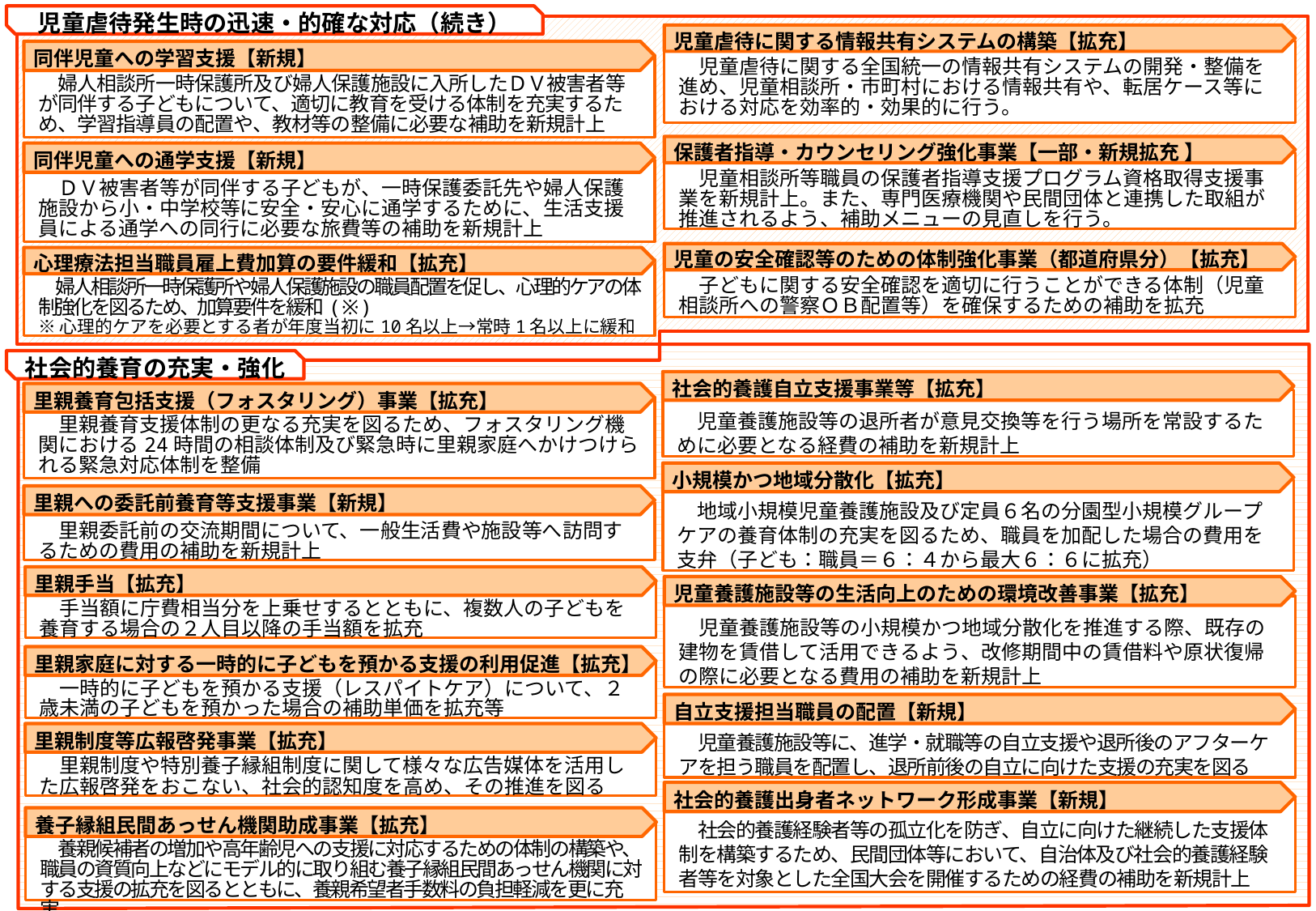

児童虐待発生時の迅速・的確な対応（続き）

児童虐待に関する情報共有システムの構築【拡充】
同伴児童への学習支援【新規】
　児童虐待に関する全国統一の情報共有システムの開発・整備を進め、児童相談所・市町村における情報共有や、転居ケース等における対応を効率的・効果的に行う。

　婦人相談所一時保護所及び婦人保護施設に入所したＤＶ被害者等が同伴する子どもについて、適切に教育を受ける体制を充実するため、学習指導員の配置や、教材等の整備に必要な補助を新規計上
保護者指導・カウンセリング強化事業【一部・新規拡充 】
同伴児童への通学支援【新規】
　児童相談所等職員の保護者指導支援プログラム資格取得支援事業を新規計上。また、専門医療機関や民間団体と連携した取組が推進されるよう、補助メニューの見直しを行う。
　ＤＶ被害者等が同伴する子どもが、一時保護委託先や婦人保護施設から小・中学校等に安全・安心に通学するために、生活支援員による通学への同行に必要な旅費等の補助を新規計上
児童の安全確認等のための体制強化事業（都道府県分）【拡充】
心理療法担当職員雇上費加算の要件緩和【拡充】
心理療法担当職員雇上費加算の要件緩和【拡充】
　婦人相談所一時保護所や婦人保護施設の職員配置を促し、心理的ケアの体制強化を図るため、加算要件を緩和(※)
※心理的ケアを必要とする者が年度当初に10名以上→常時1名以上に緩和
　子どもに関する安全確認を適切に行うことができる体制（児童相談所への警察ＯＢ配置等）を確保するための補助を拡充

社会的養育の充実・強化
社会的養護自立支援事業等【拡充】
里親養育包括支援（フォスタリング）事業【拡充】
　児童養護施設等の退所者が意見交換等を行う場所を常設するために必要となる経費の補助を新規計上
　里親養育支援体制の更なる充実を図るため、フォスタリング機関における24時間の相談体制及び緊急時に里親家庭へかけつけられる緊急対応体制を整備
小規模かつ地域分散化【拡充】
　地域小規模児童養護施設及び定員６名の分園型小規模グループケアの養育体制の充実を図るため、職員を加配した場合の費用を支弁（子ども：職員＝６：４から最大６：６に拡充）
里親への委託前養育等支援事業【新規】
　里親委託前の交流期間について、一般生活費や施設等へ訪問するための費用の補助を新規計上
里親手当【拡充】
児童養護施設等の生活向上のための環境改善事業【拡充】
　手当額に庁費相当分を上乗せするとともに、複数人の子どもを養育する場合の２人目以降の手当額を拡充
　児童養護施設等の小規模かつ地域分散化を推進する際、既存の建物を賃借して活用できるよう、改修期間中の賃借料や原状復帰の際に必要となる費用の補助を新規計上
里親家庭に対する一時的に子どもを預かる支援の利用促進【拡充】
　一時的に子どもを預かる支援（レスパイトケア）について、２歳未満の子どもを預かった場合の補助単価を拡充等
自立支援担当職員の配置【新規】
　児童養護施設等に、進学・就職等の自立支援や退所後のアフターケアを担う職員を配置し、退所前後の自立に向けた支援の充実を図る
里親制度等広報啓発事業【拡充】
　里親制度や特別養子縁組制度に関して様々な広告媒体を活用した広報啓発をおこない、社会的認知度を高め、その推進を図る
社会的養護出身者ネットワーク形成事業【新規】
　社会的養護経験者等の孤立化を防ぎ、自立に向けた継続した支援体制を構築するため、民間団体等において、自治体及び社会的養護経験者等を対象とした全国大会を開催するための経費の補助を新規計上
養子縁組民間あっせん機関助成事業【拡充】
　養親候補者の増加や高年齢児への支援に対応するための体制の構築や、職員の資質向上などにモデル的に取り組む養子縁組民間あっせん機関に対する支援の拡充を図るとともに、養親希望者手数料の負担軽減を更に充実